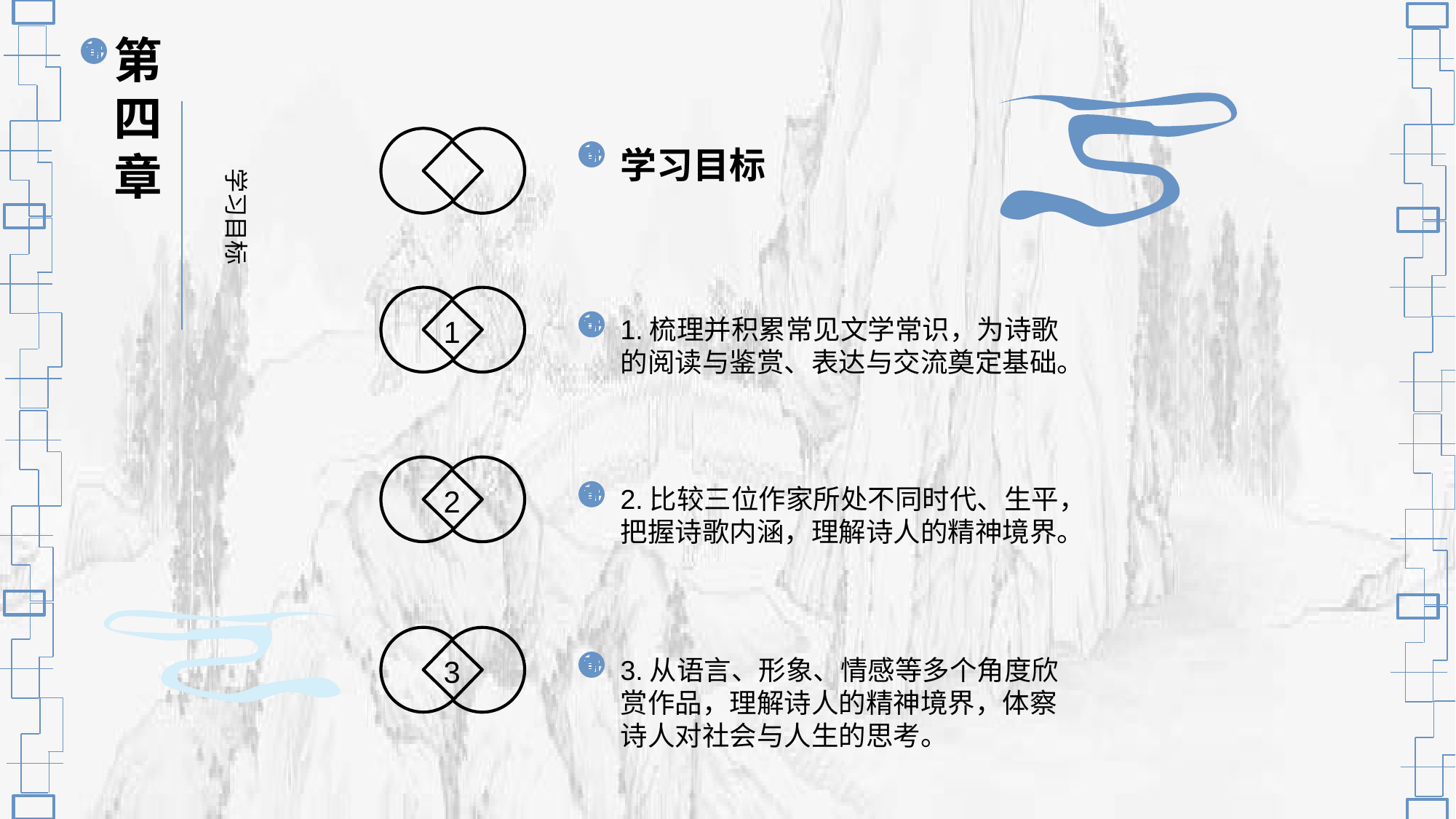

第四章

学习目标

学习目标

1.梳理并积累常见文学常识，为诗歌的阅读与鉴赏、表达与交流奠定基础。
1

2.比较三位作家所处不同时代、生平，把握诗歌内涵，理解诗人的精神境界。
2

3.从语言、形象、情感等多个角度欣赏作品，理解诗人的精神境界，体察诗人对社会与人生的思考。
3

PPT模板 http://www.1ppt.com/moban/